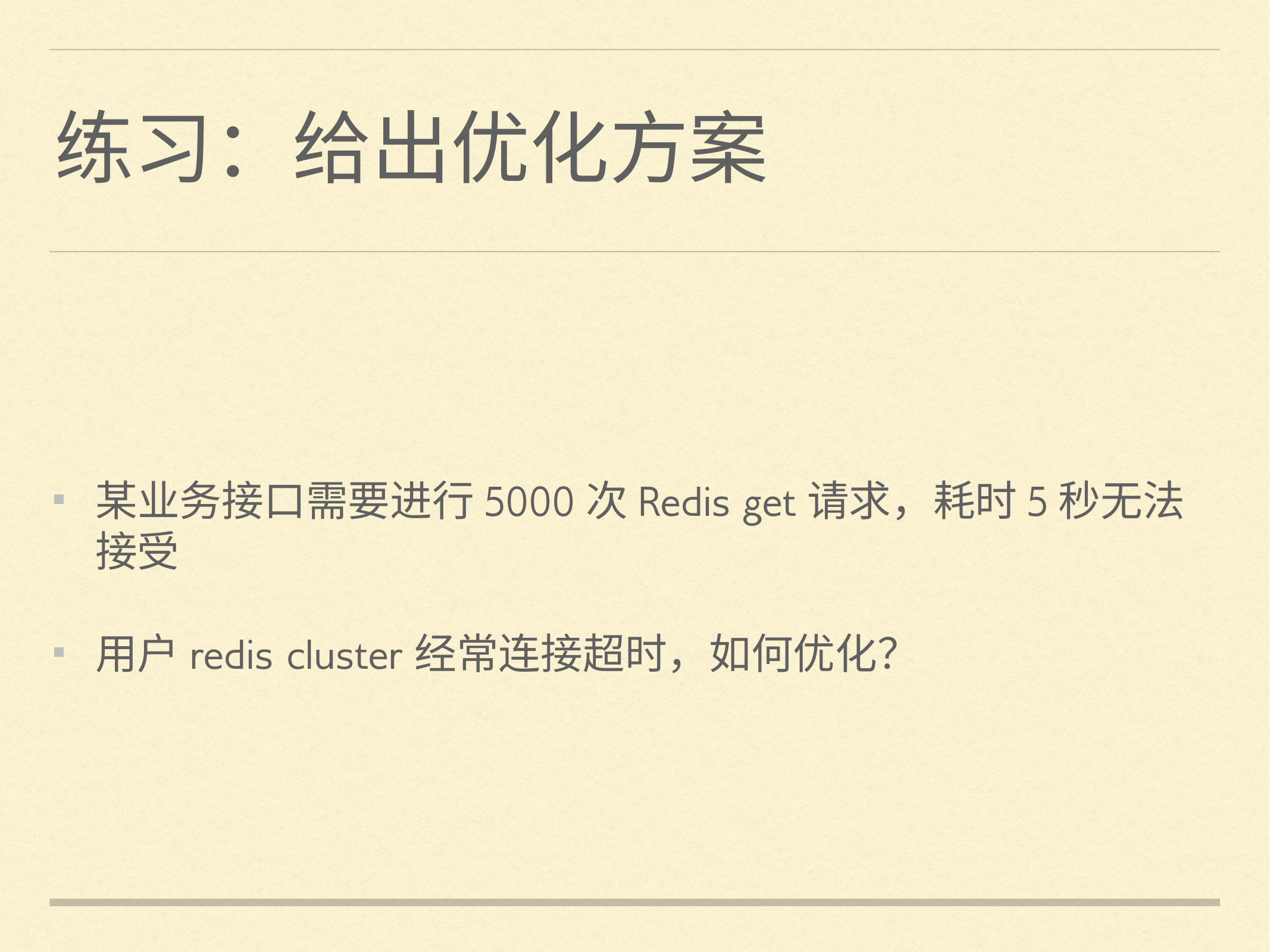

# 练习：给出优化方案
某业务接口需要进行5000次Redis get请求，耗时5秒无法接受
用户redis cluster经常连接超时，如何优化？